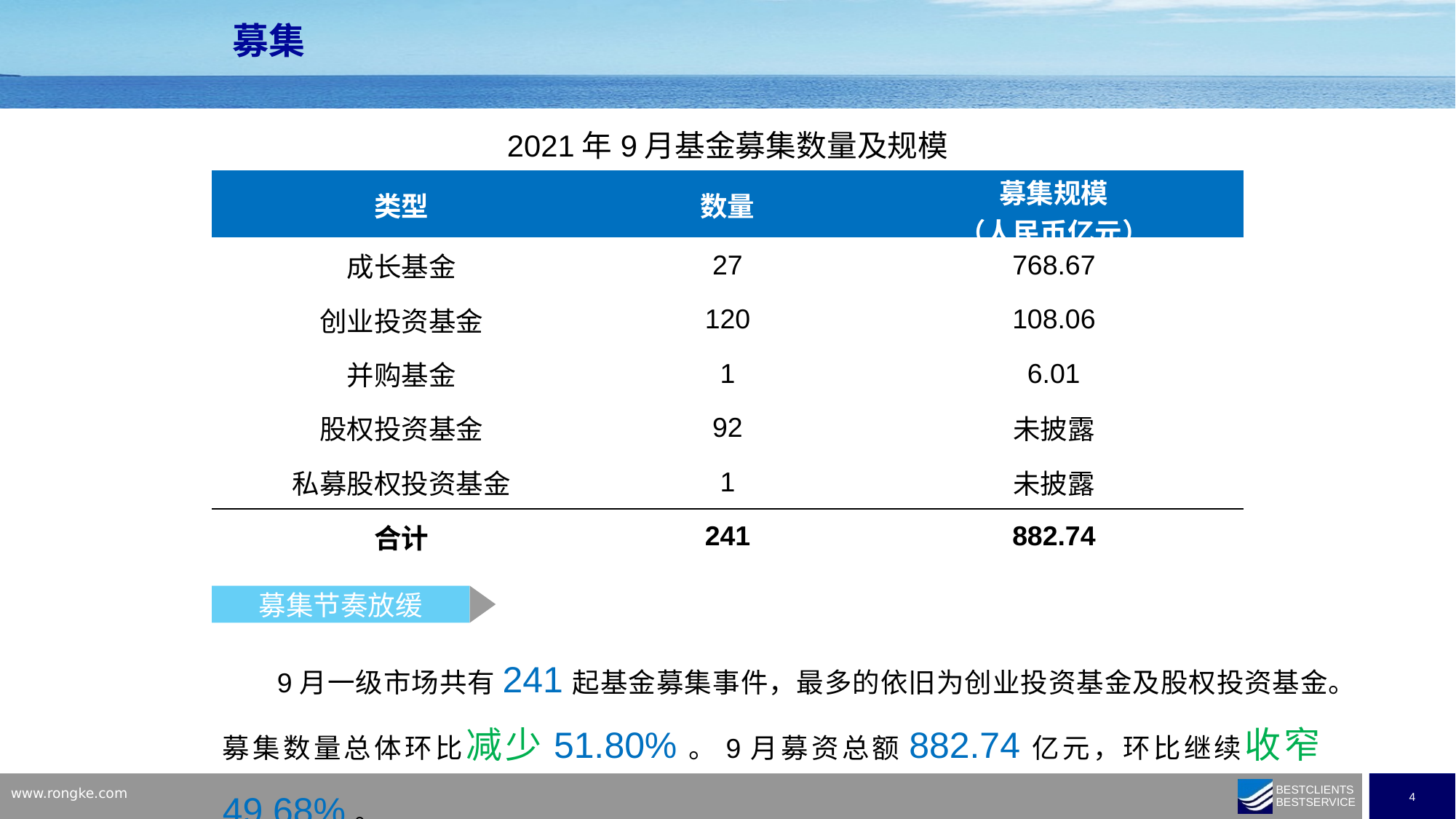

募集
| 2021年9月基金募集数量及规模 |  |  |
| --- | --- | --- |
| 类型 | 数量 | 募集规模 （人民币亿元） |
| 成长基金 | 27 | 768.67 |
| 创业投资基金 | 120 | 108.06 |
| 并购基金 | 1 | 6.01 |
| 股权投资基金 | 92 | 未披露 |
| 私募股权投资基金 | 1 | 未披露 |
| 合计 | 241 | 882.74 |
募集节奏放缓

9月一级市场共有241起基金募集事件，最多的依旧为创业投资基金及股权投资基金。募集数量总体环比减少51.80%。9月募资总额882.74亿元，环比继续收窄49.68%。